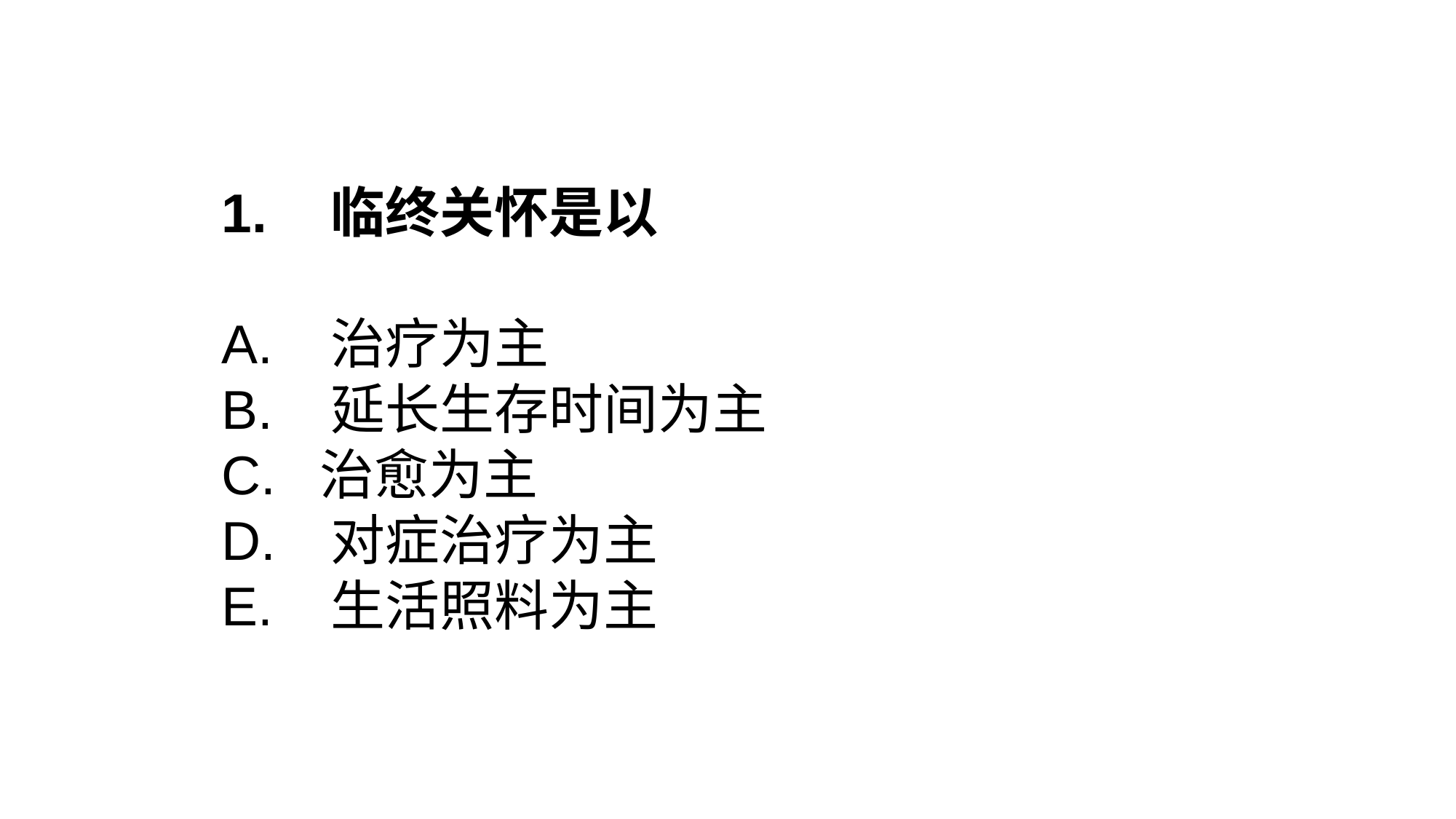

1.	临终关怀是以

A.	治疗为主
B.	延长生存时间为主
C.  治愈为主
D.	对症治疗为主
E.	生活照料为主